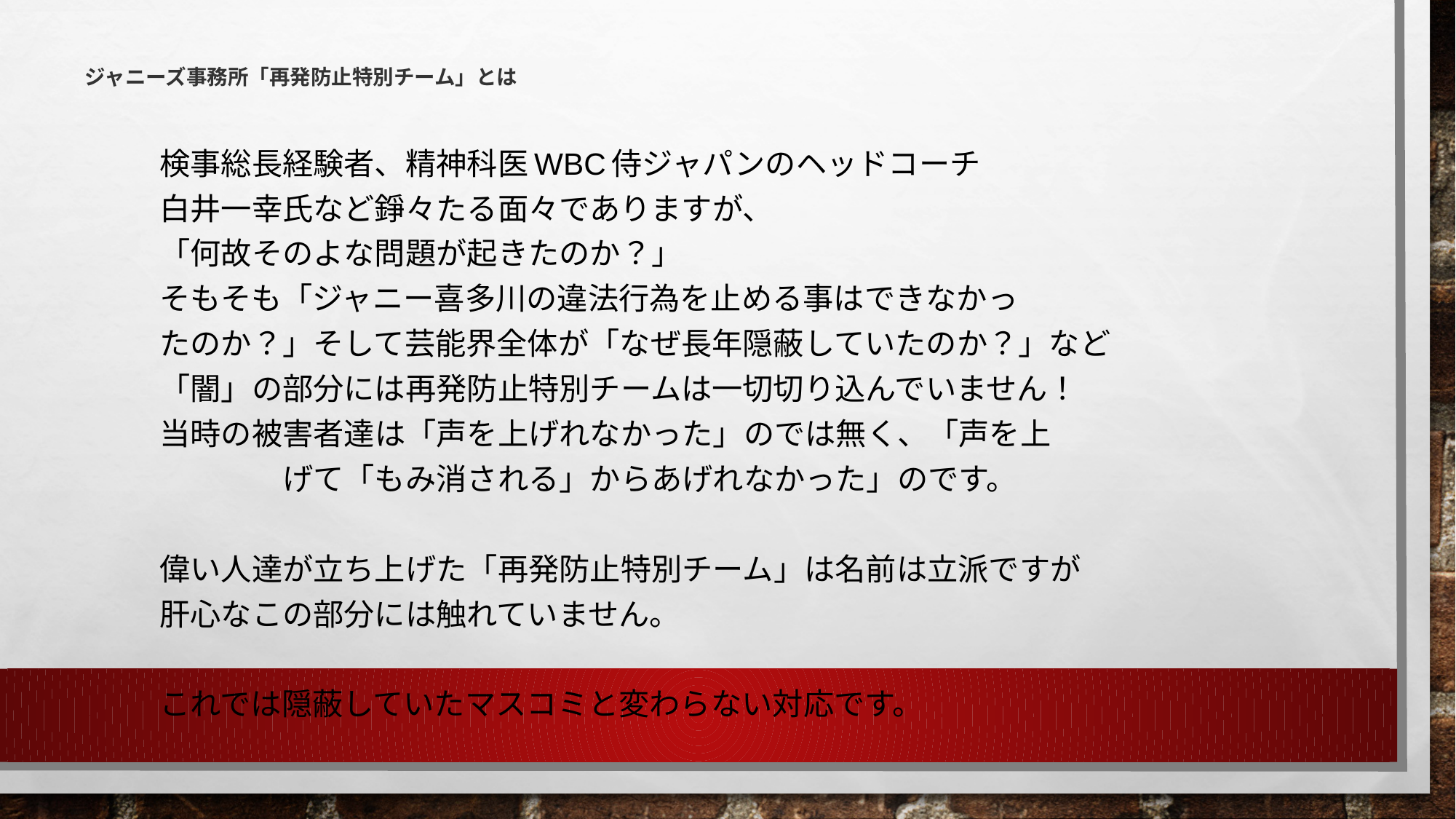

# ジャニーズ事務所「再発防止特別チーム」とは
検事総長経験者、精神科医WBC侍ジャパンのヘッドコーチ
白井一幸氏など錚々たる面々でありますが、
「何故そのよな問題が起きたのか？」
そもそも「ジャニー喜多川の違法行為を止める事はできなかっ
たのか？」そして芸能界全体が「なぜ長年隠蔽していたのか？」など
「闇」の部分には再発防止特別チームは一切切り込んでいません！
当時の被害者達は「声を上げれなかった」のでは無く、「声を上
　　　　げて「もみ消される」からあげれなかった」のです。

偉い人達が立ち上げた「再発防止特別チーム」は名前は立派ですが
肝心なこの部分には触れていません。

これでは隠蔽していたマスコミと変わらない対応です。